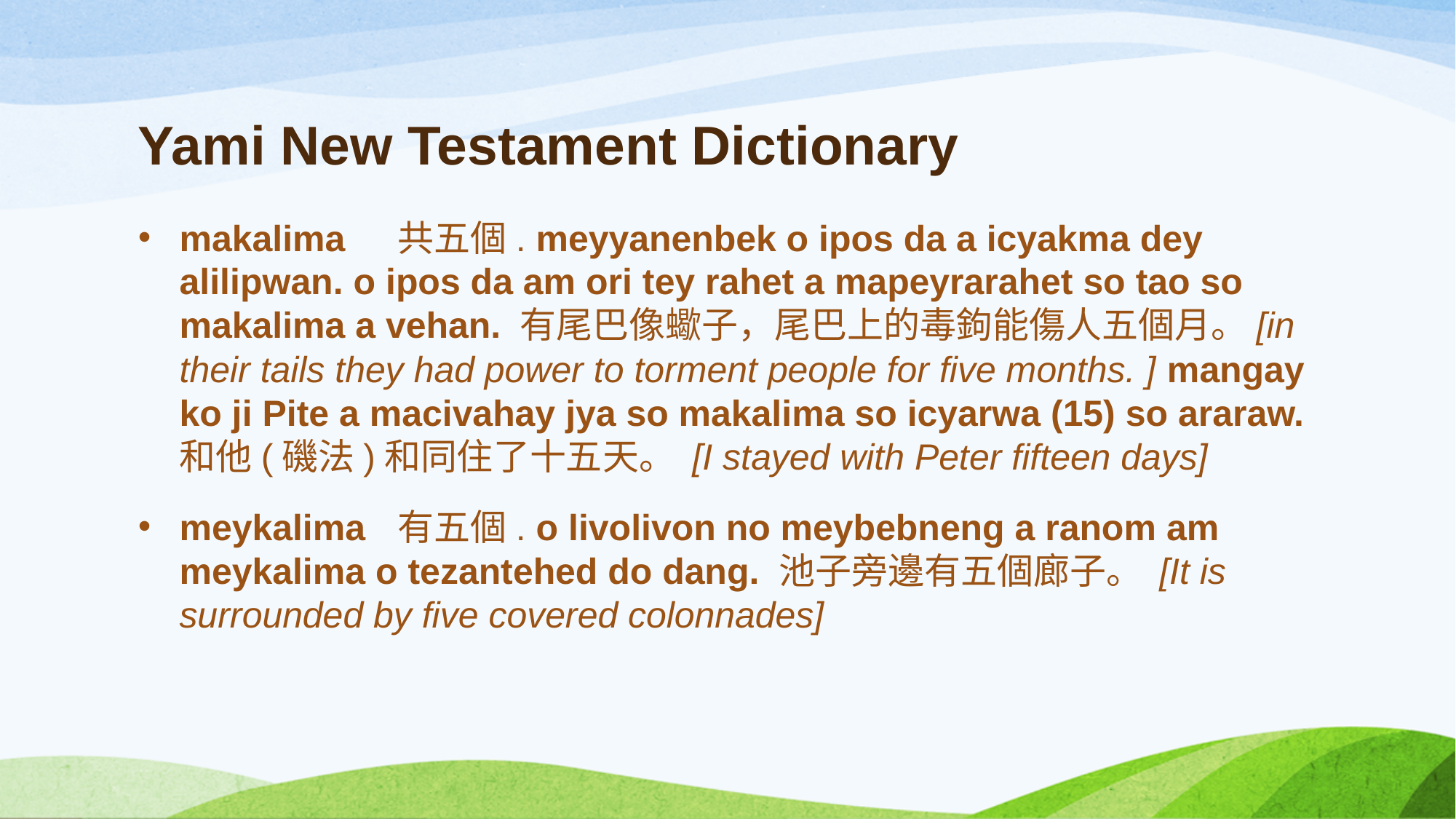

# Yami New Testament Dictionary
makalima 	共五個. meyyanenbek o ipos da a icyakma dey alilipwan. o ipos da am ori tey rahet a mapeyrarahet so tao so makalima a vehan. 有尾巴像蠍子，尾巴上的毒鉤能傷人五個月。[in their tails they had power to torment people for five months. ] mangay ko ji Pite a macivahay jya so makalima so icyarwa (15) so araraw. 和他(磯法)和同住了十五天。 [I stayed with Peter fifteen days]
meykalima 	有五個. o livolivon no meybebneng a ranom am meykalima o tezantehed do dang. 池子旁邊有五個廊子。 [It is surrounded by five covered colonnades]